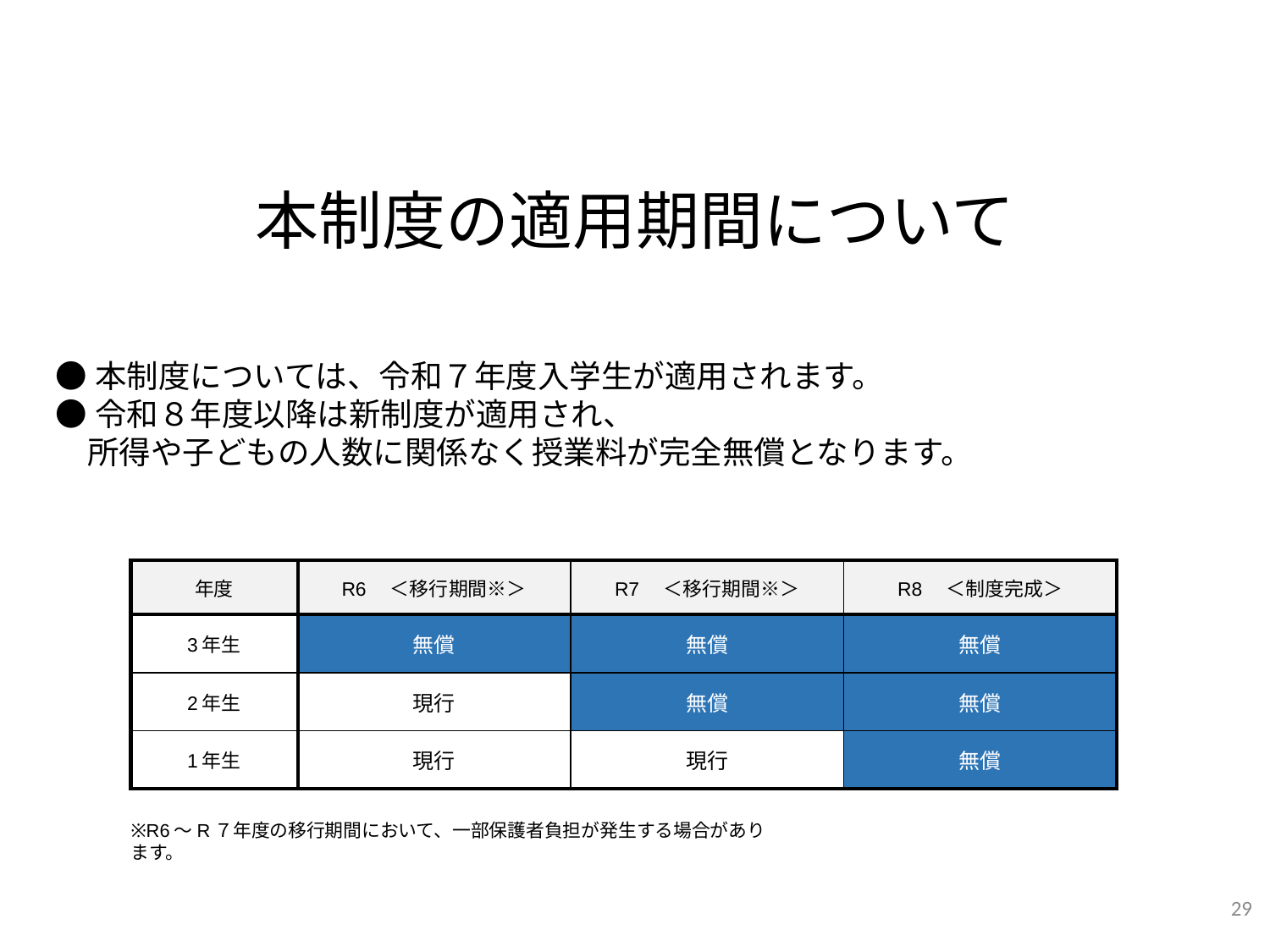

本制度の適用期間について
●本制度については、令和７年度入学生が適用されます。
●令和８年度以降は新制度が適用され、
　所得や子どもの人数に関係なく授業料が完全無償となります。
| 年度 | R6　＜移行期間※＞ | R7　＜移行期間※＞ | R8　＜制度完成＞ |
| --- | --- | --- | --- |
| 3年生 | 無償 | 無償 | 無償 |
| 2年生 | 現行 | 無償 | 無償 |
| 1年生 | 現行 | 現行 | 無償 |
※R6～R７年度の移行期間において、一部保護者負担が発生する場合があります。
29